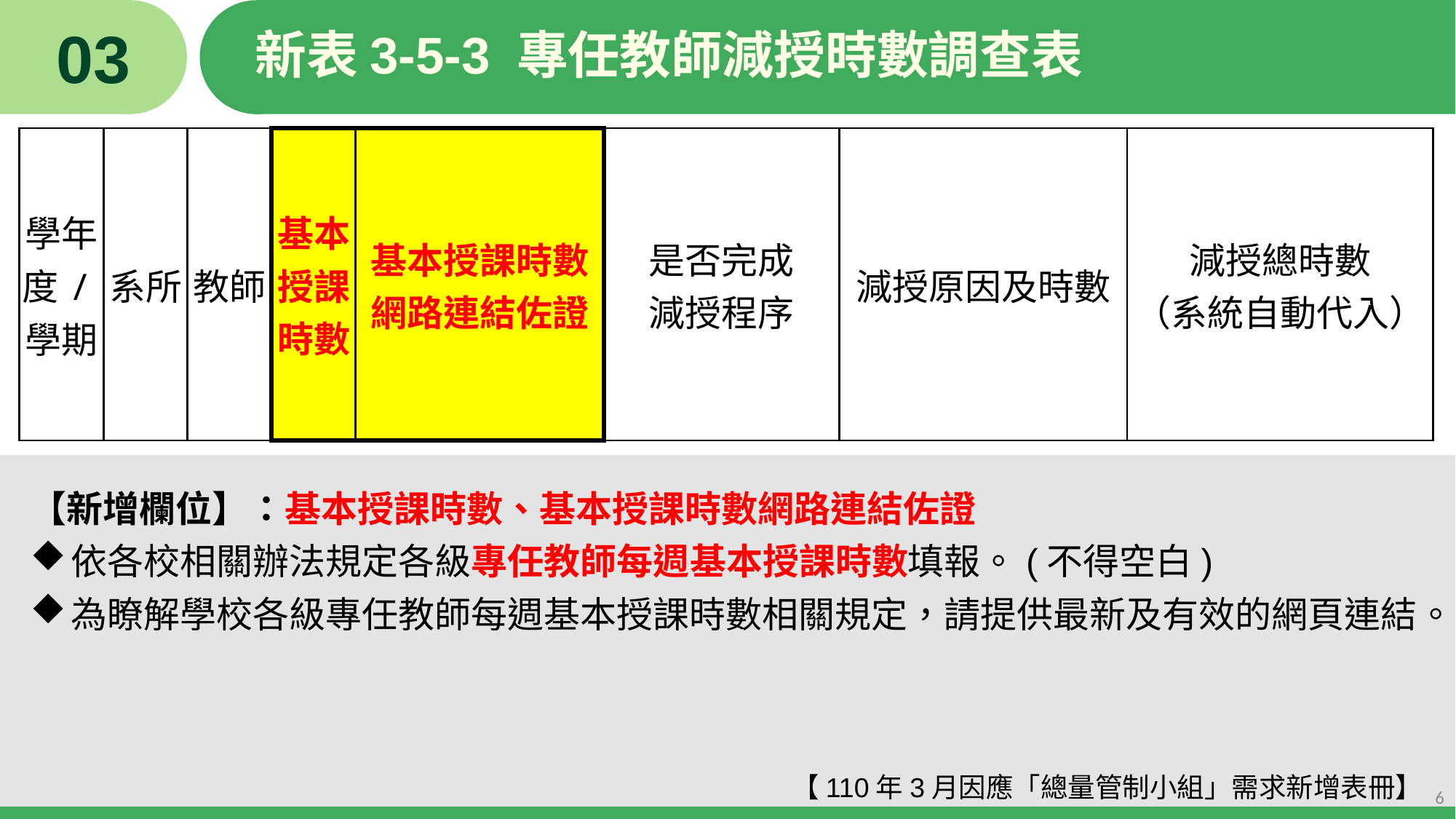

03
# 新表3-5-3 專任教師減授時數調查表
| 學年度/學期 | 系所 | 教師 | 基本授課時數 | 基本授課時數 網路連結佐證 | 是否完成 減授程序 | 減授原因及時數 | 減授總時數 （系統自動代入） |
| --- | --- | --- | --- | --- | --- | --- | --- |
【新增欄位】：基本授課時數、基本授課時數網路連結佐證
依各校相關辦法規定各級專任教師每週基本授課時數填報。(不得空白)
為瞭解學校各級專任教師每週基本授課時數相關規定，請提供最新及有效的網頁連結。

【110年3月因應「總量管制小組」需求新增表冊】

6